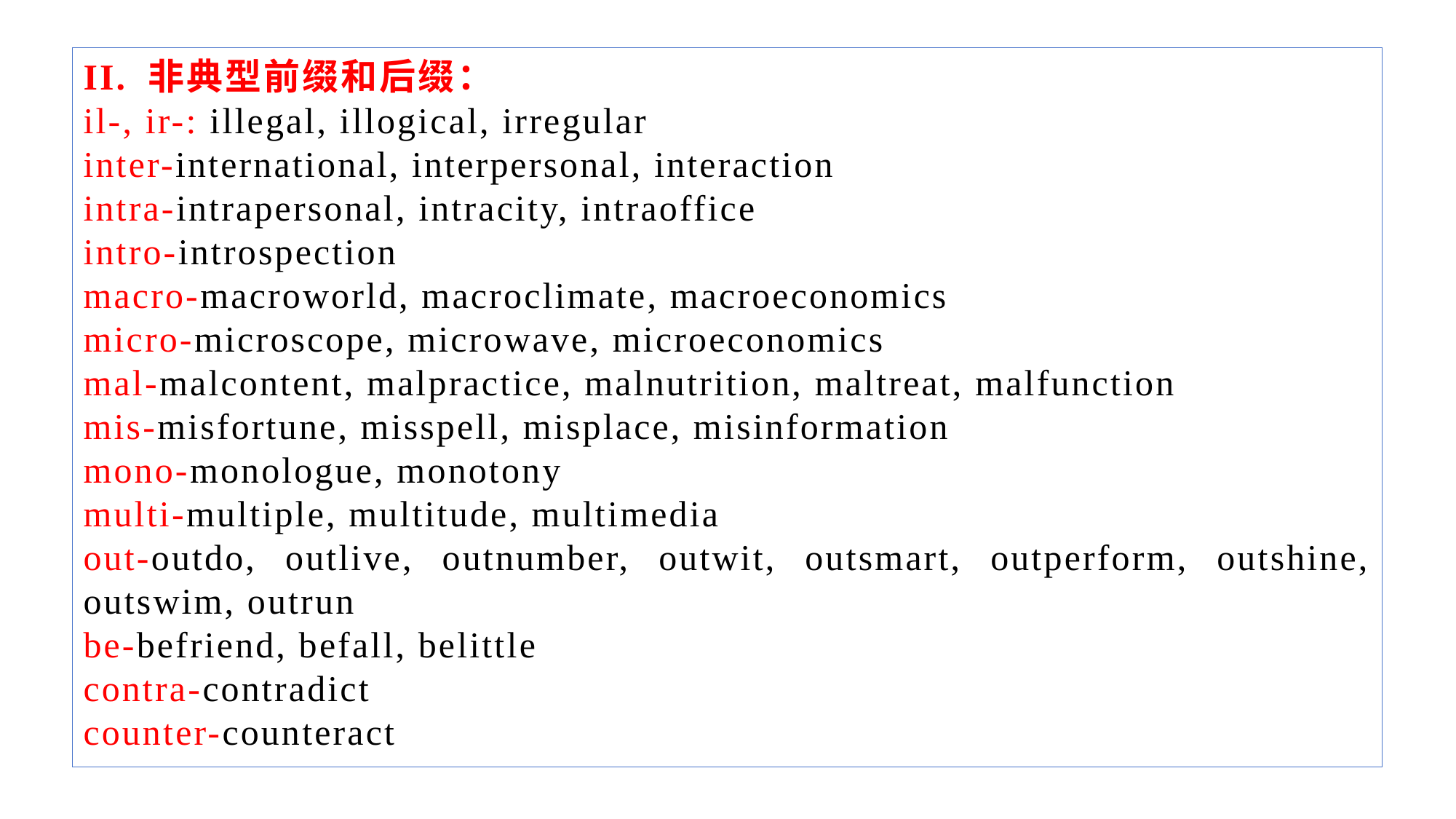

II. 非典型前缀和后缀：
il-, ir-: illegal, illogical, irregular
inter-international, interpersonal, interaction
intra-intrapersonal, intracity, intraoffice
intro-introspection
macro-macroworld, macroclimate, macroeconomics
micro-microscope, microwave, microeconomics
mal-malcontent, malpractice, malnutrition, maltreat, malfunction
mis-misfortune, misspell, misplace, misinformation
mono-monologue, monotony
multi-multiple, multitude, multimedia
out-outdo, outlive, outnumber, outwit, outsmart, outperform, outshine, outswim, outrun
be-befriend, befall, belittle
contra-contradict
counter-counteract